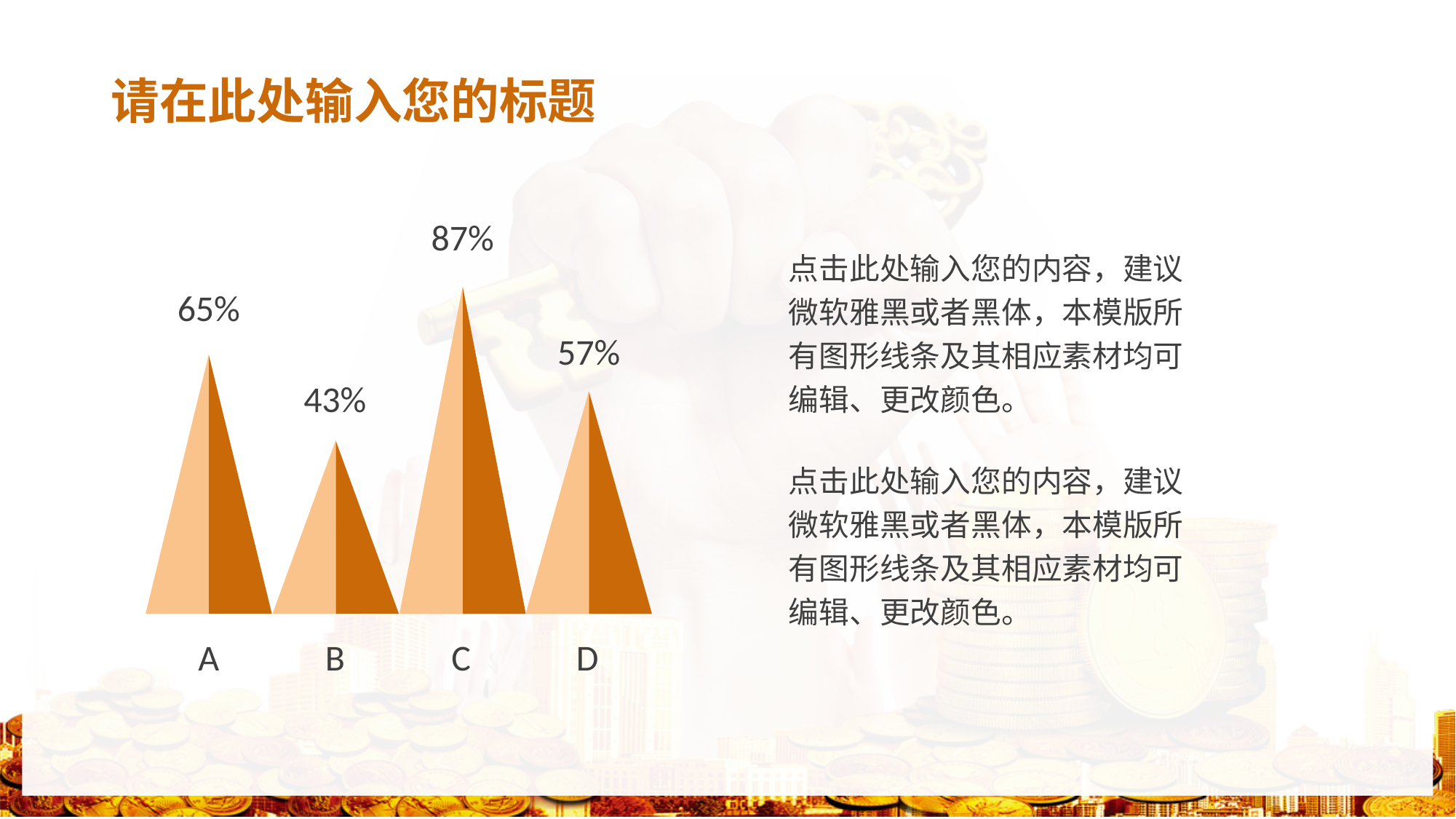

# 请在此处输入您的标题
87%
点击此处输入您的内容，建议微软雅黑或者黑体，本模版所有图形线条及其相应素材均可编辑、更改颜色。
65%

57%

43%

点击此处输入您的内容，建议微软雅黑或者黑体，本模版所有图形线条及其相应素材均可编辑、更改颜色。
A
B
C
D